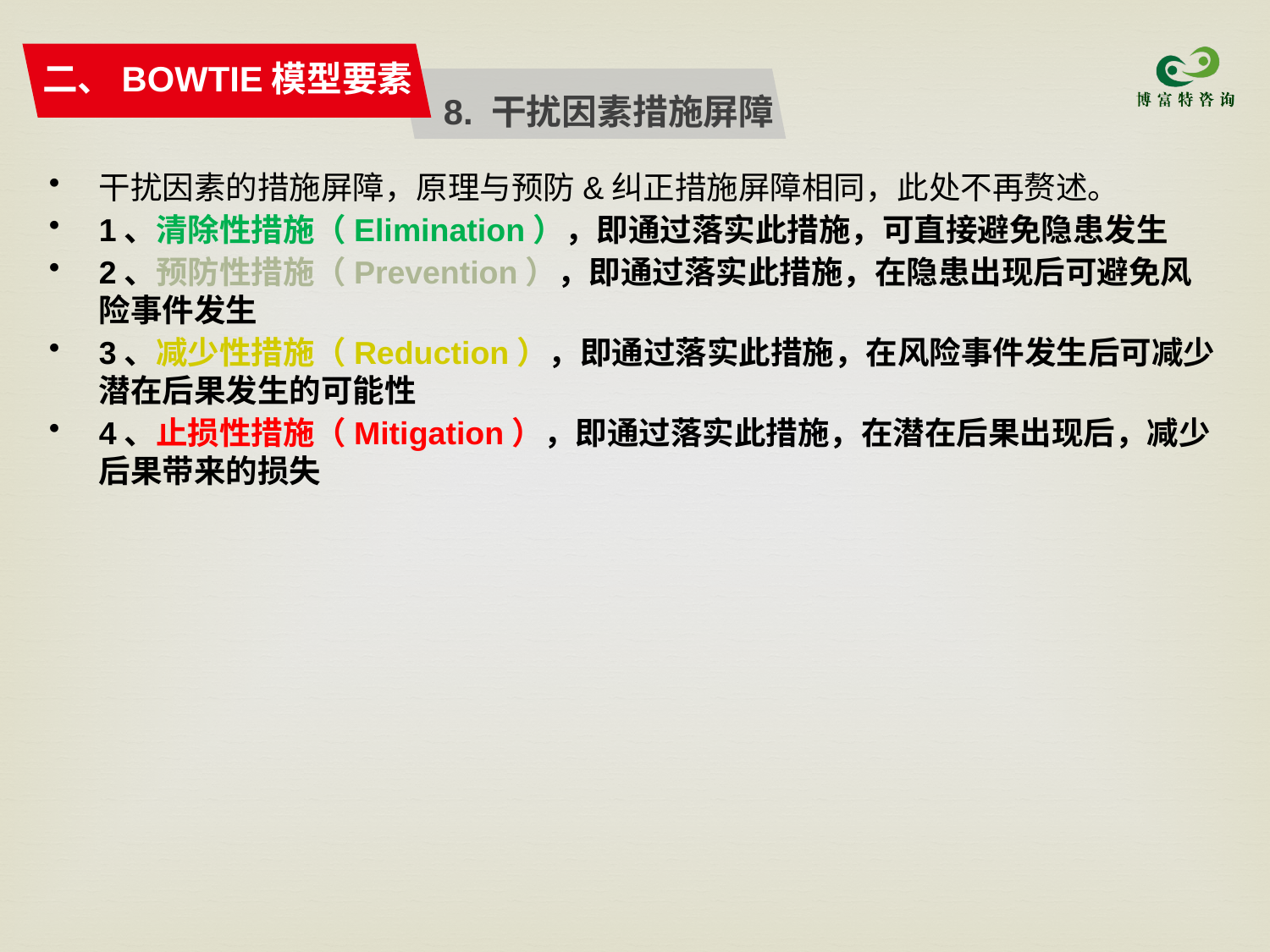

二、BOWTIE模型要素
8. 干扰因素措施屏障

干扰因素的措施屏障，原理与预防&纠正措施屏障相同，此处不再赘述。
1、清除性措施（Elimination），即通过落实此措施，可直接避免隐患发生
2、预防性措施（Prevention），即通过落实此措施，在隐患出现后可避免风险事件发生
3、减少性措施（Reduction），即通过落实此措施，在风险事件发生后可减少潜在后果发生的可能性
4、止损性措施（Mitigation），即通过落实此措施，在潜在后果出现后，减少后果带来的损失